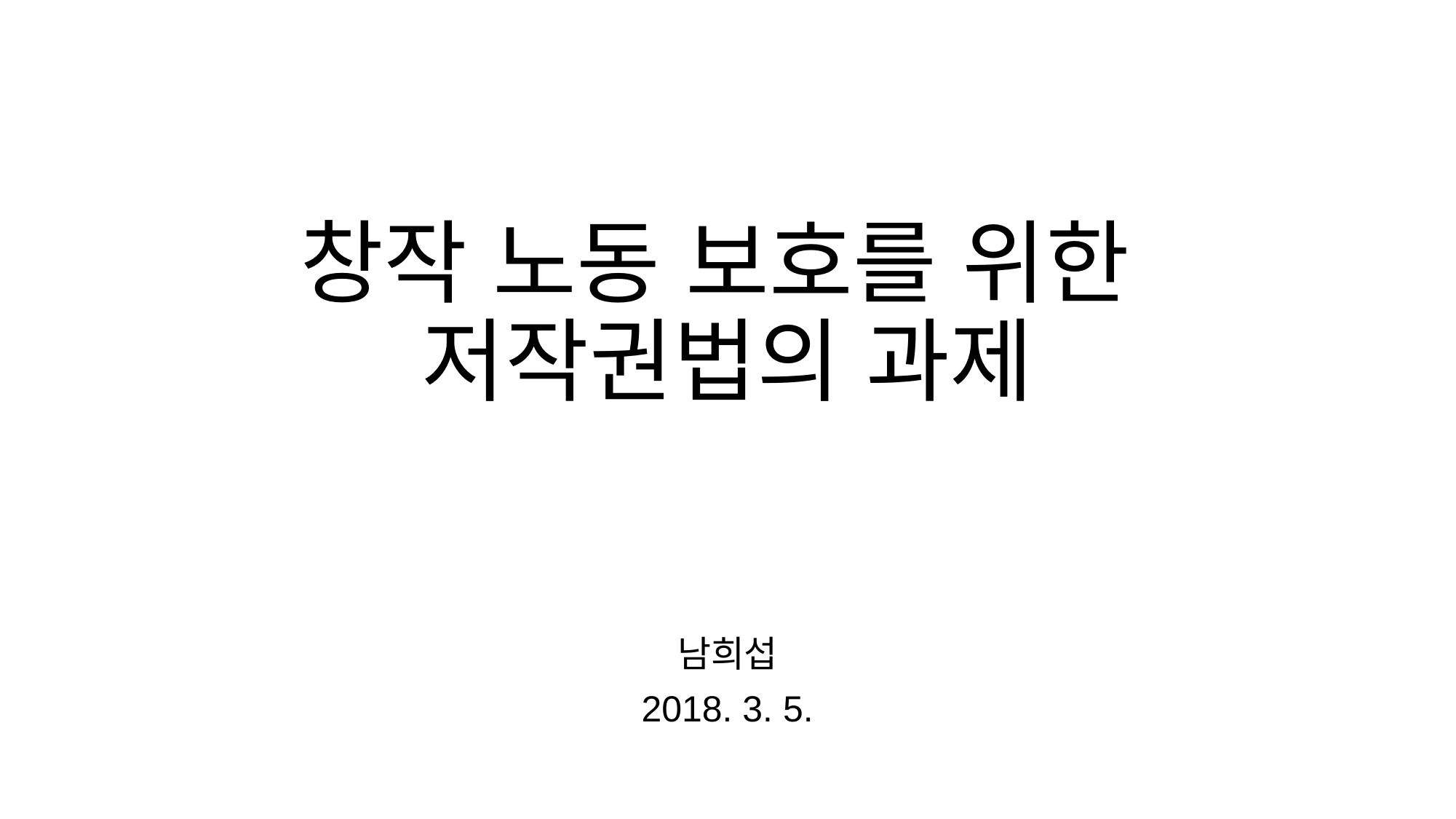

# 창작 노동 보호를 위한 저작권법의 과제
남희섭
2018. 3. 5.